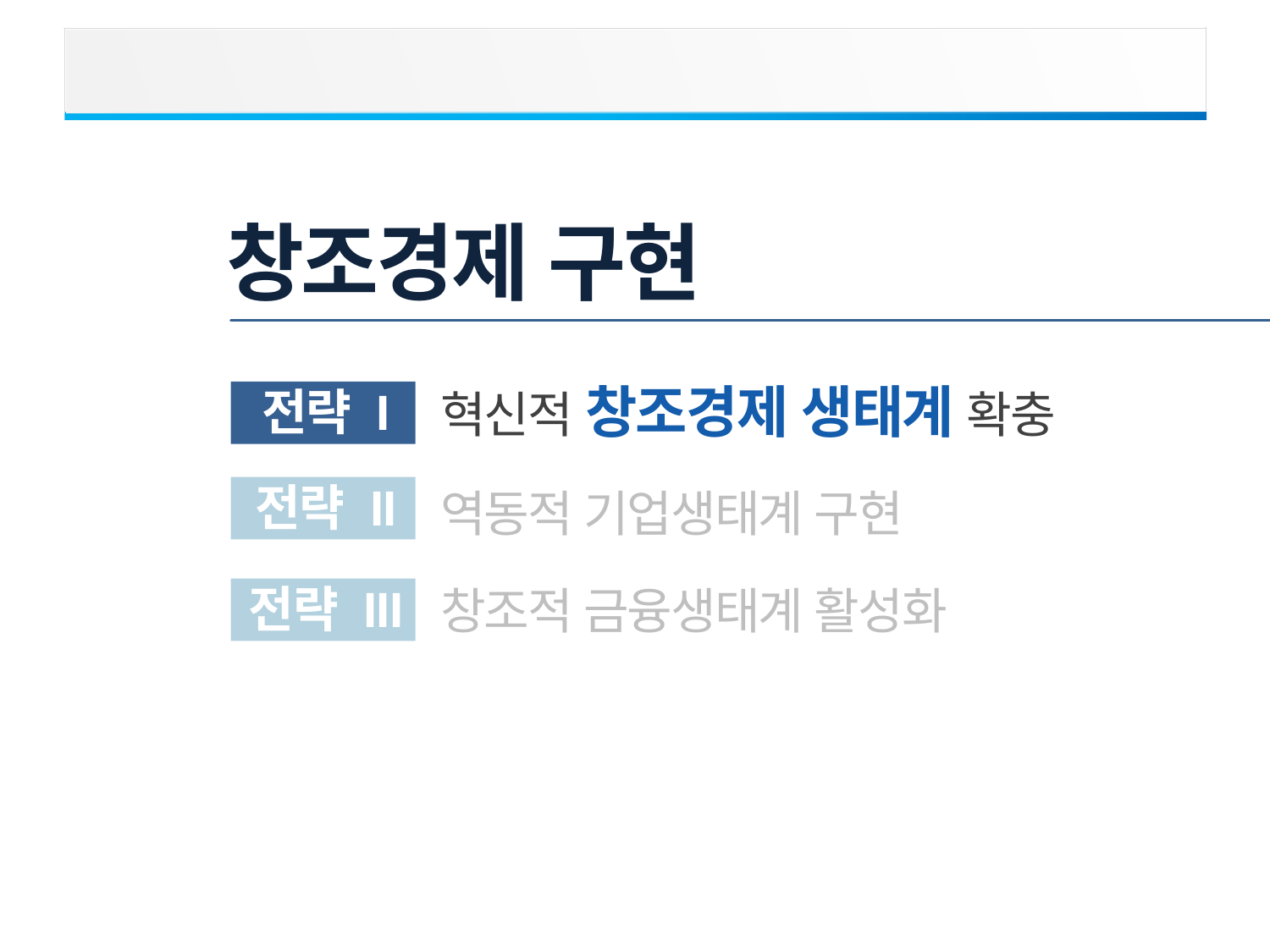

창조경제 구현

혁신적 창조경제 생태계 확충
전략 I

전략 II
역동적 기업생태계 구현

전략 III
창조적 금융생태계 활성화